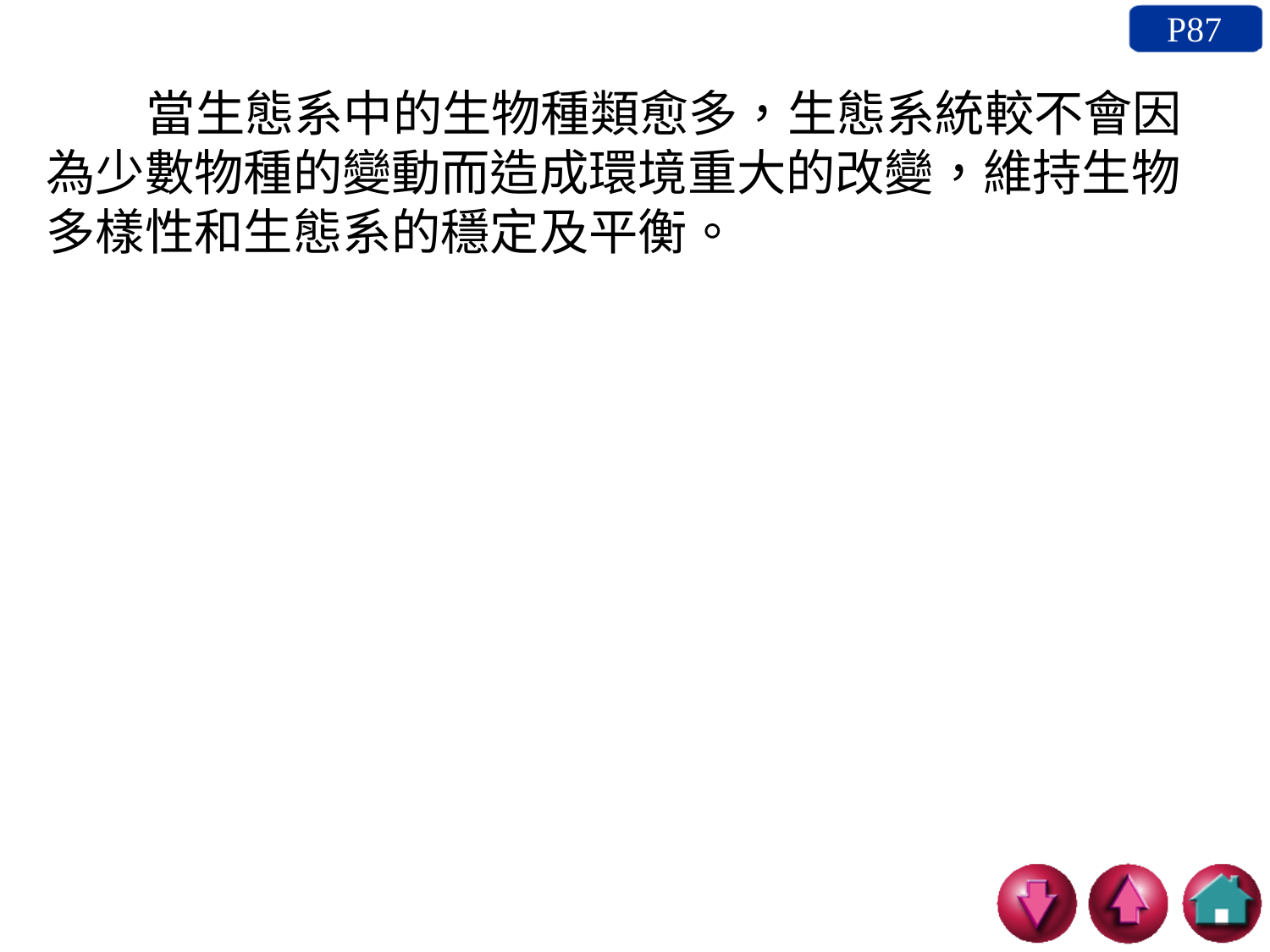

P87
當生態系中的生物種類愈多，生態系統較不會因為少數物種的變動而造成環境重大的改變，維持生物多樣性和生態系的穩定及平衡。